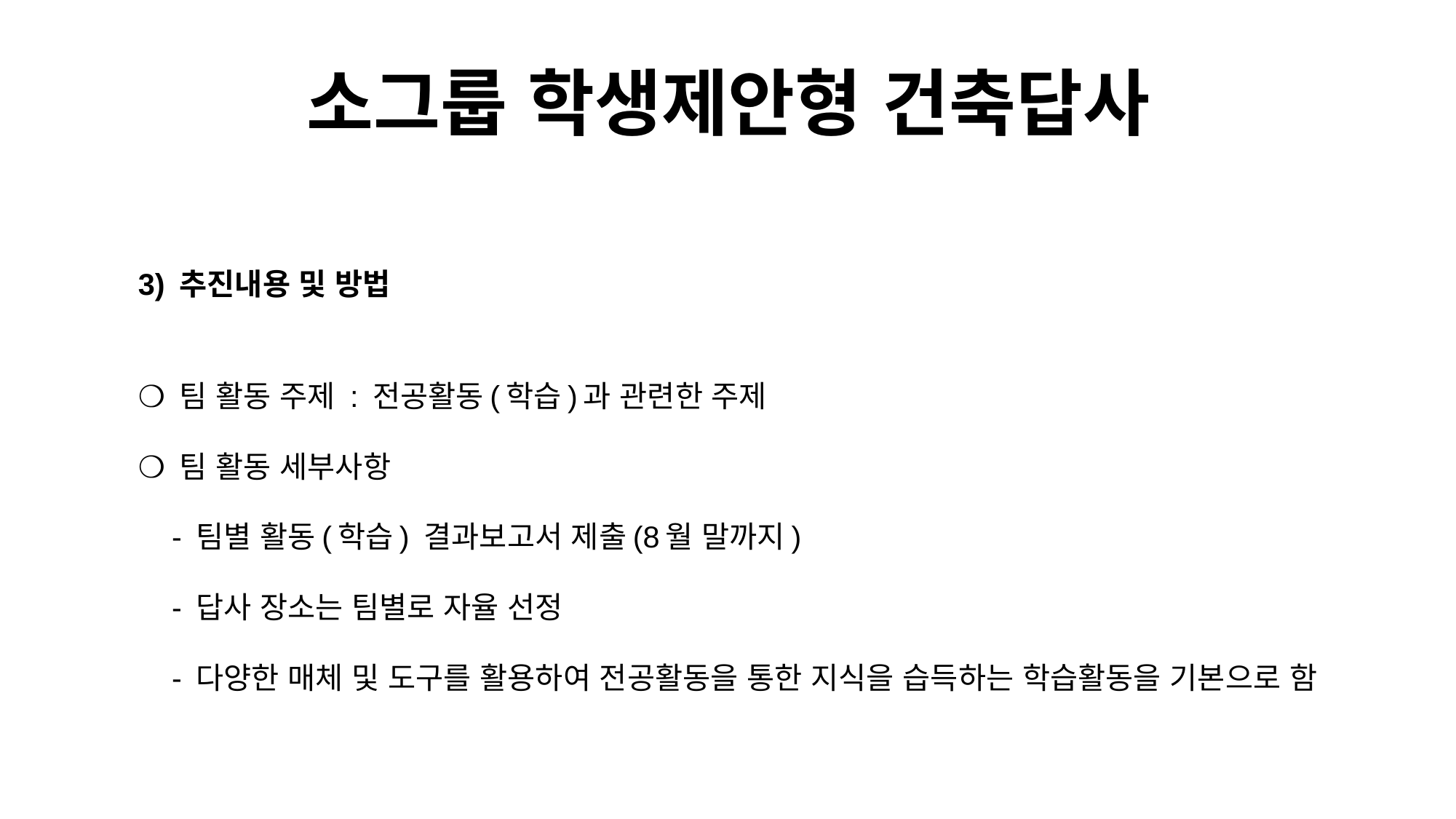

# 소그룹 학생제안형 건축답사
3) 추진내용 및 방법

❍ 팀 활동 주제 : 전공활동(학습)과 관련한 주제
❍ 팀 활동 세부사항
    - 팀별 활동(학습) 결과보고서 제출(8월 말까지)
    - 답사 장소는 팀별로 자율 선정
    - 다양한 매체 및 도구를 활용하여 전공활동을 통한 지식을 습득하는 학습활동을 기본으로 함